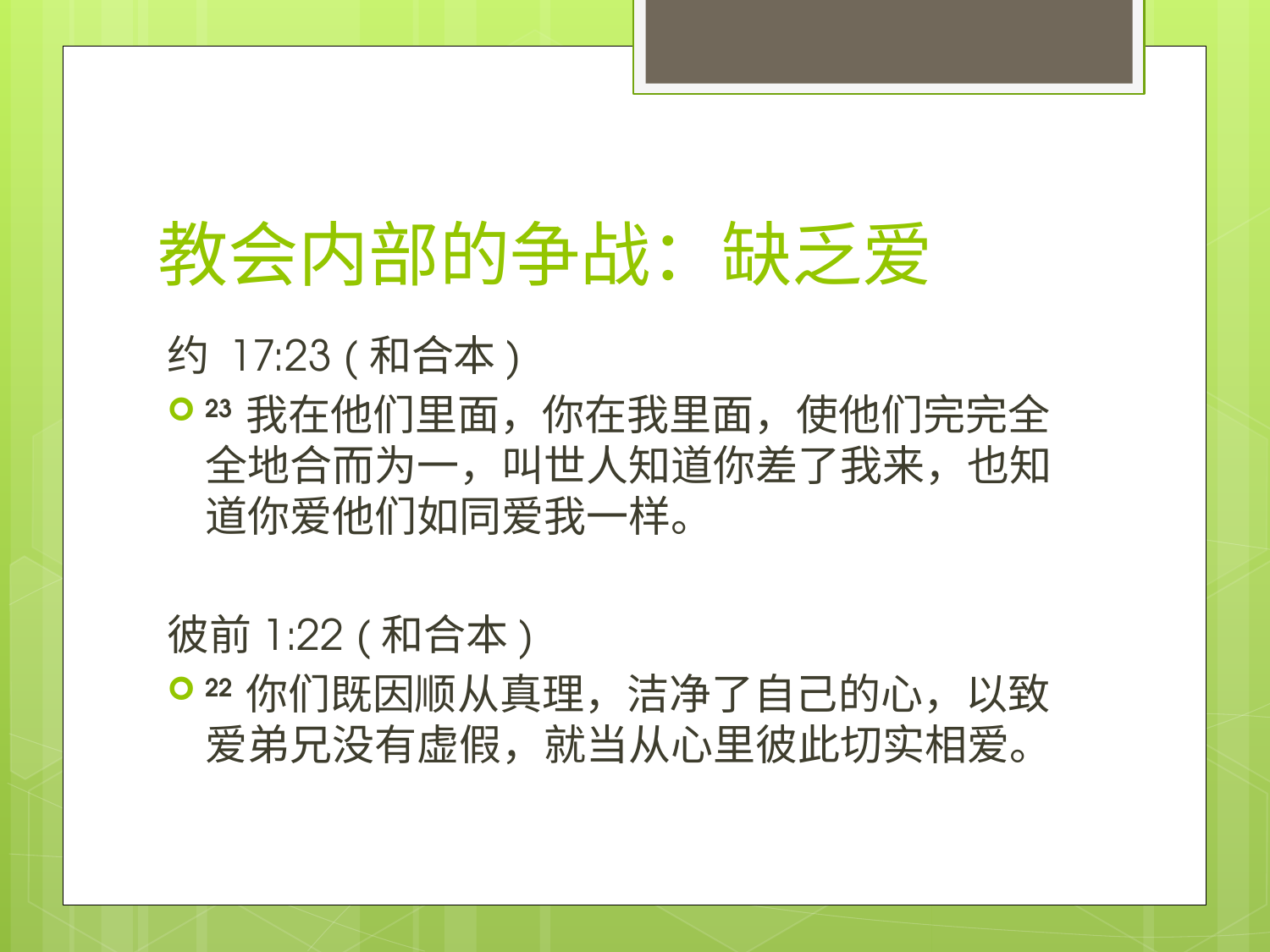

# 教会内部的争战：缺乏爱
约 17:23 (和合本)
23 我在他们里面，你在我里面，使他们完完全全地合而为一，叫世人知道你差了我来，也知道你爱他们如同爱我一样。

彼前1:22 (和合本)
22 你们既因顺从真理，洁净了自己的心，以致爱弟兄没有虚假，就当从心里彼此切实相爱。